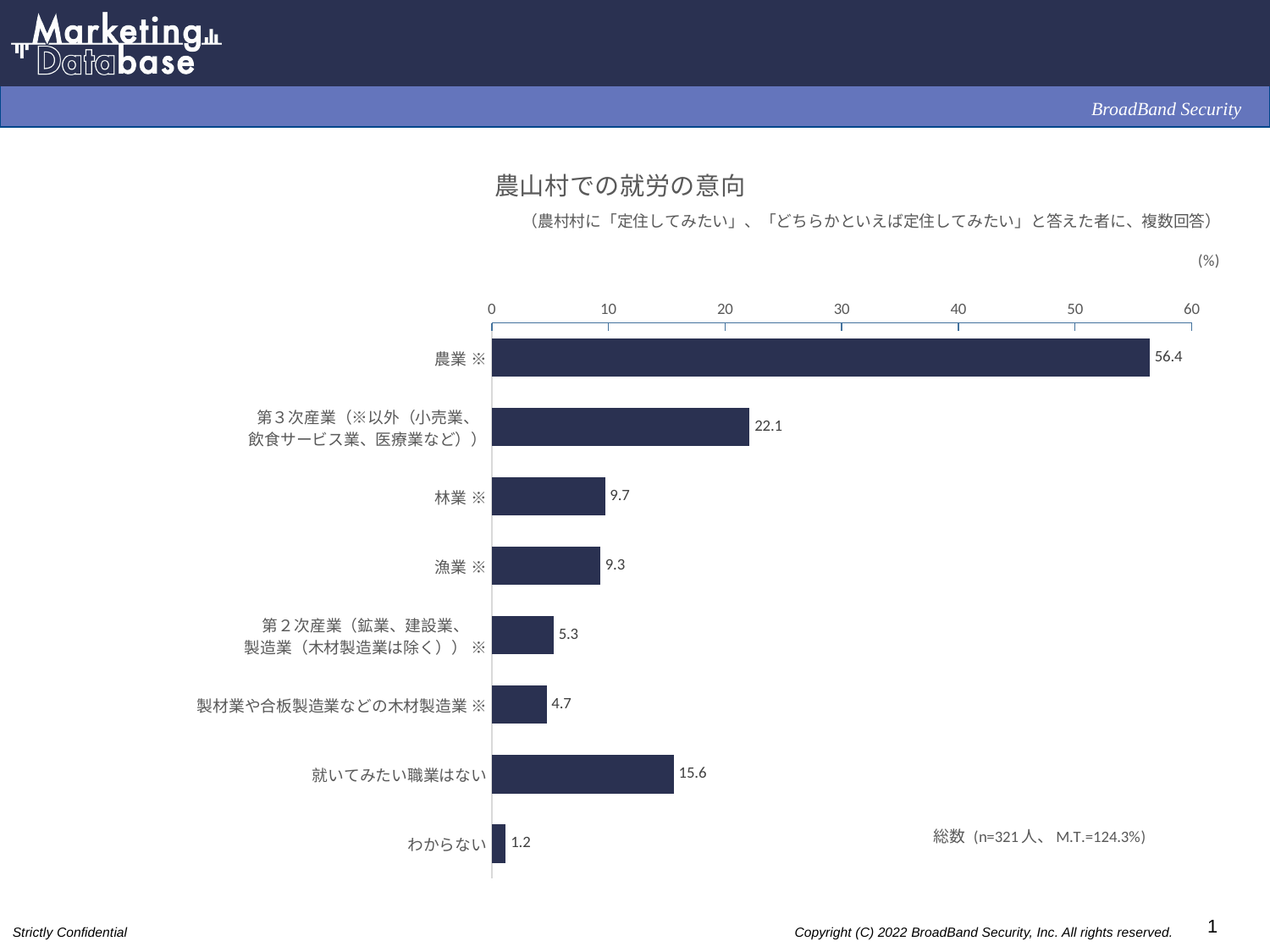

### Chart: 農山村での就労の意向

| Category |  |
|---|---|
| 農業 ※ | 56.4 |
| 第３次産業（※以外（小売業、
飲食サービス業、医療業など）） | 22.1 |
| 林業 ※ | 9.7 |
| 漁業 ※ | 9.3 |
| 第２次産業（鉱業、建設業、
製造業（木材製造業は除く）） ※ | 5.3 |
| 製材業や合板製造業などの木材製造業 ※ | 4.7 |
| 就いてみたい職業はない | 15.6 |
| わからない | 1.2 |